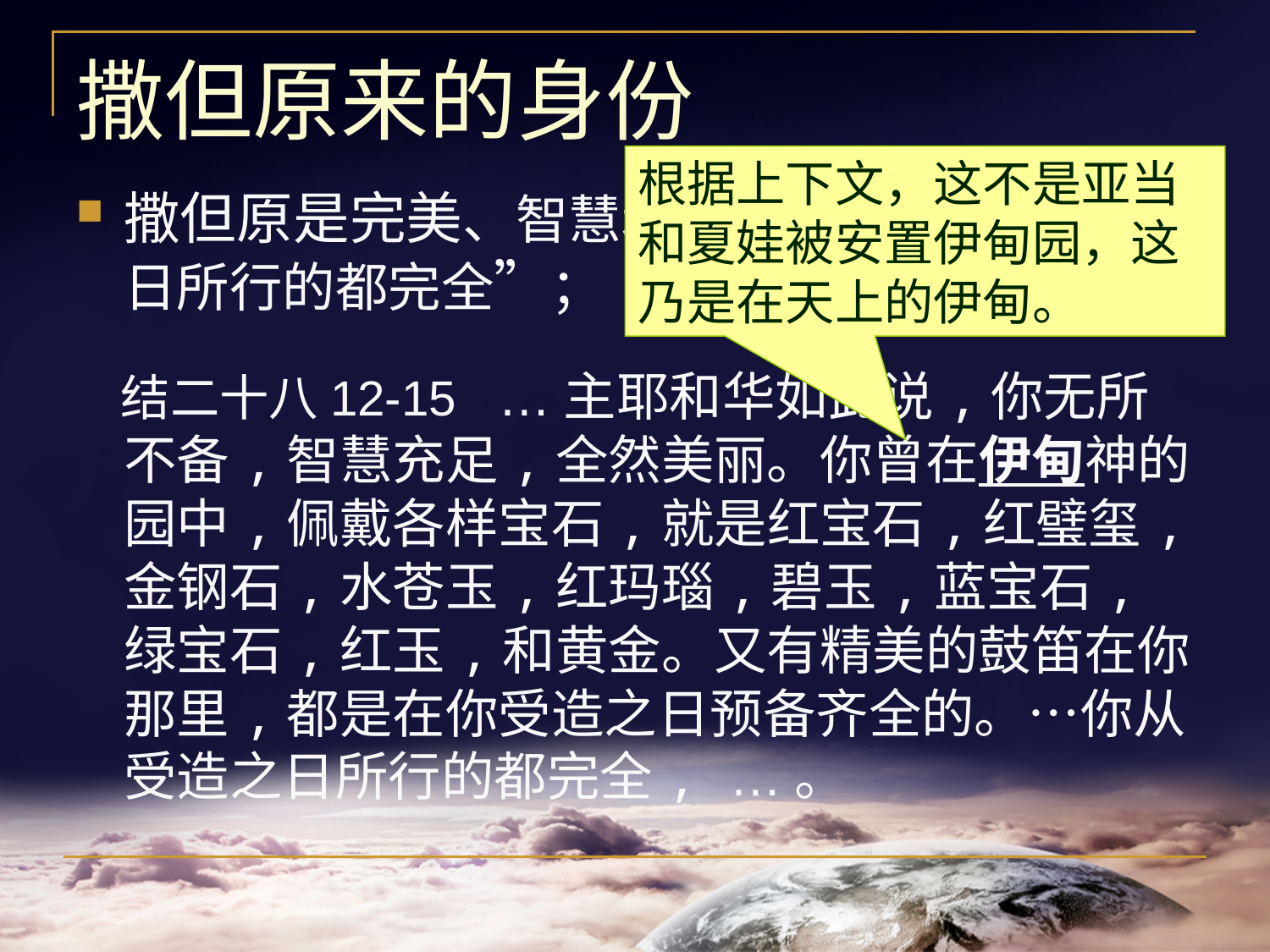

# 撒但原来的身份
根据上下文，这不是亚当和夏娃被安置伊甸园，这乃是在天上的伊甸。
撒但原是完美、智慧和美丽，且“从受造之日所行的都完全”；

   结二十八12-15   …主耶和华如此说,你无所不备,智慧充足,全然美丽。你曾在伊甸神的园中,佩戴各样宝石,就是红宝石,红璧玺,金钢石,水苍玉,红玛瑙,碧玉,蓝宝石,绿宝石,红玉,和黄金。又有精美的鼓笛在你那里,都是在你受造之日预备齐全的。…你从受造之日所行的都完全, …。